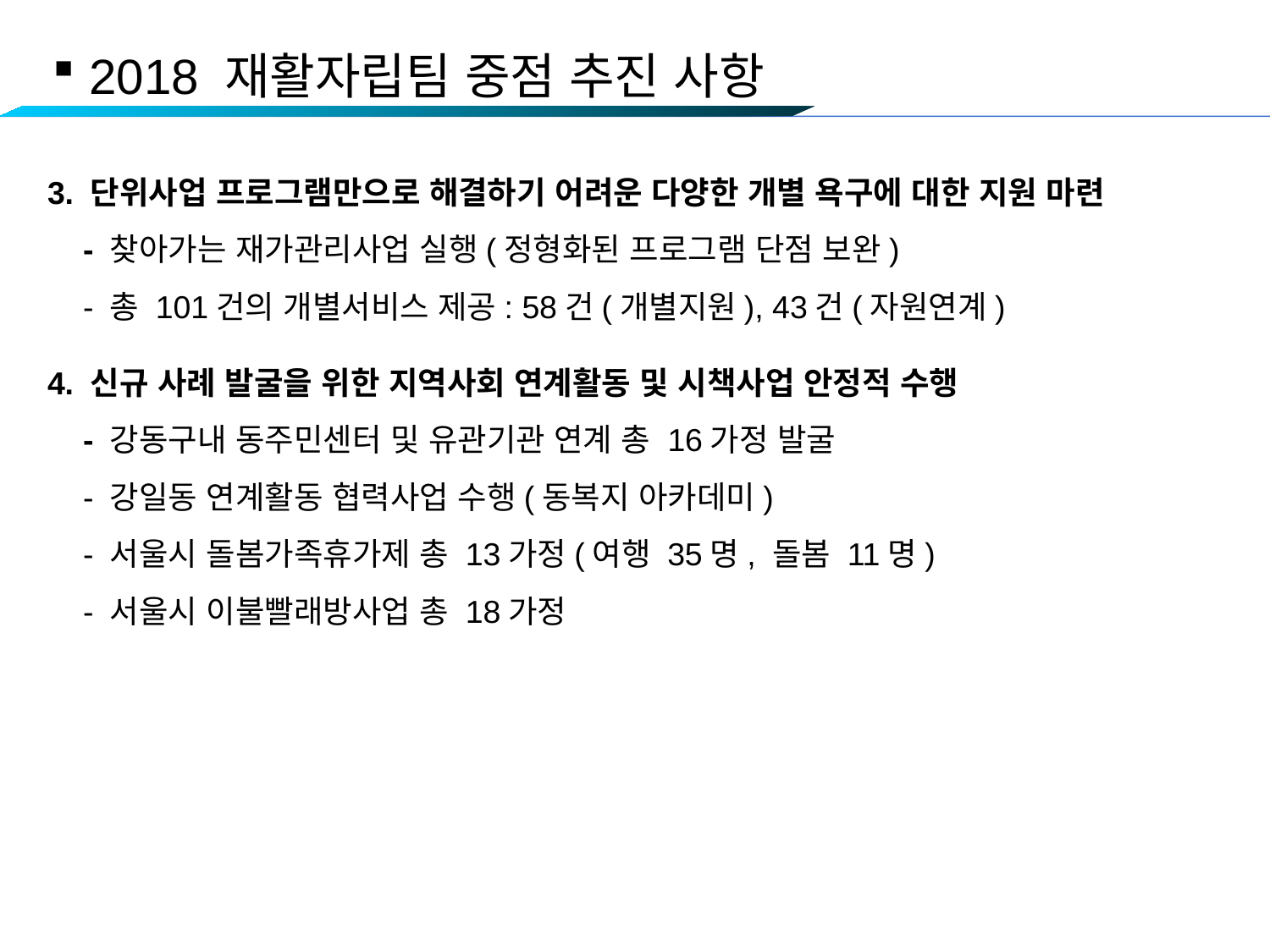

2018 재활자립팀 중점 추진 사항

3. 단위사업 프로그램만으로 해결하기 어려운 다양한 개별 욕구에 대한 지원 마련
    - 찾아가는 재가관리사업 실행(정형화된 프로그램 단점 보완)
    - 총 101건의 개별서비스 제공: 58건(개별지원), 43건(자원연계)

4. 신규 사례 발굴을 위한 지역사회 연계활동 및 시책사업 안정적 수행
    - 강동구내 동주민센터 및 유관기관 연계 총 16가정 발굴
    - 강일동 연계활동 협력사업 수행(동복지 아카데미)
    - 서울시 돌봄가족휴가제 총 13가정(여행 35명, 돌봄 11명)
    - 서울시 이불빨래방사업 총 18가정